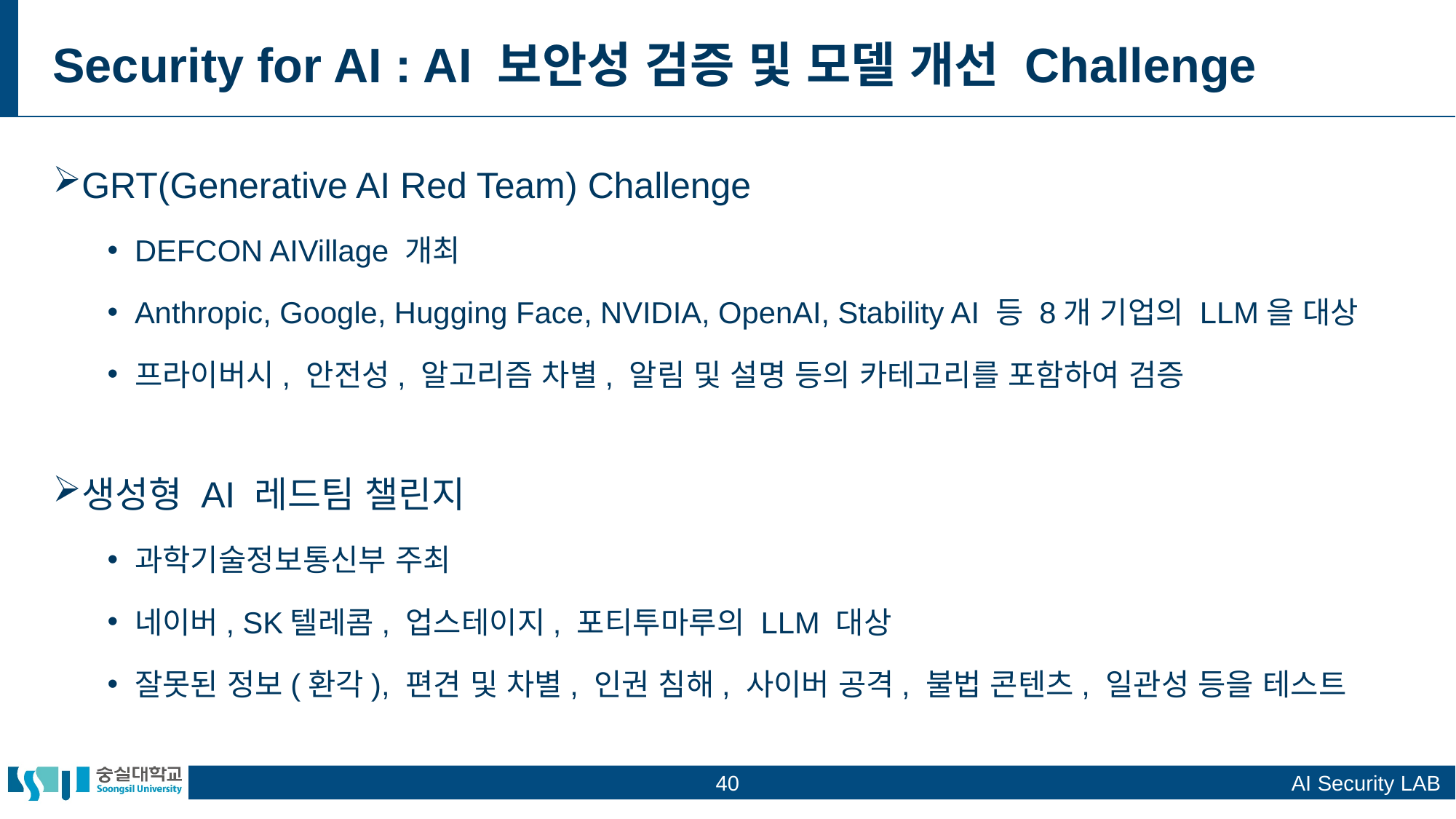

Security for AI : AI 보안성 검증 및 모델 개선 Challenge
GRT(Generative AI Red Team) Challenge
DEFCON AIVillage 개최
Anthropic, Google, Hugging Face, NVIDIA, OpenAI, Stability AI 등 8개 기업의 LLM을 대상
프라이버시, 안전성, 알고리즘 차별, 알림 및 설명 등의 카테고리를 포함하여 검증

생성형 AI 레드팀 챌린지
과학기술정보통신부 주최
네이버, SK텔레콤, 업스테이지, 포티투마루의 LLM 대상
잘못된 정보(환각), 편견 및 차별, 인권 침해, 사이버 공격, 불법 콘텐츠, 일관성 등을 테스트
40